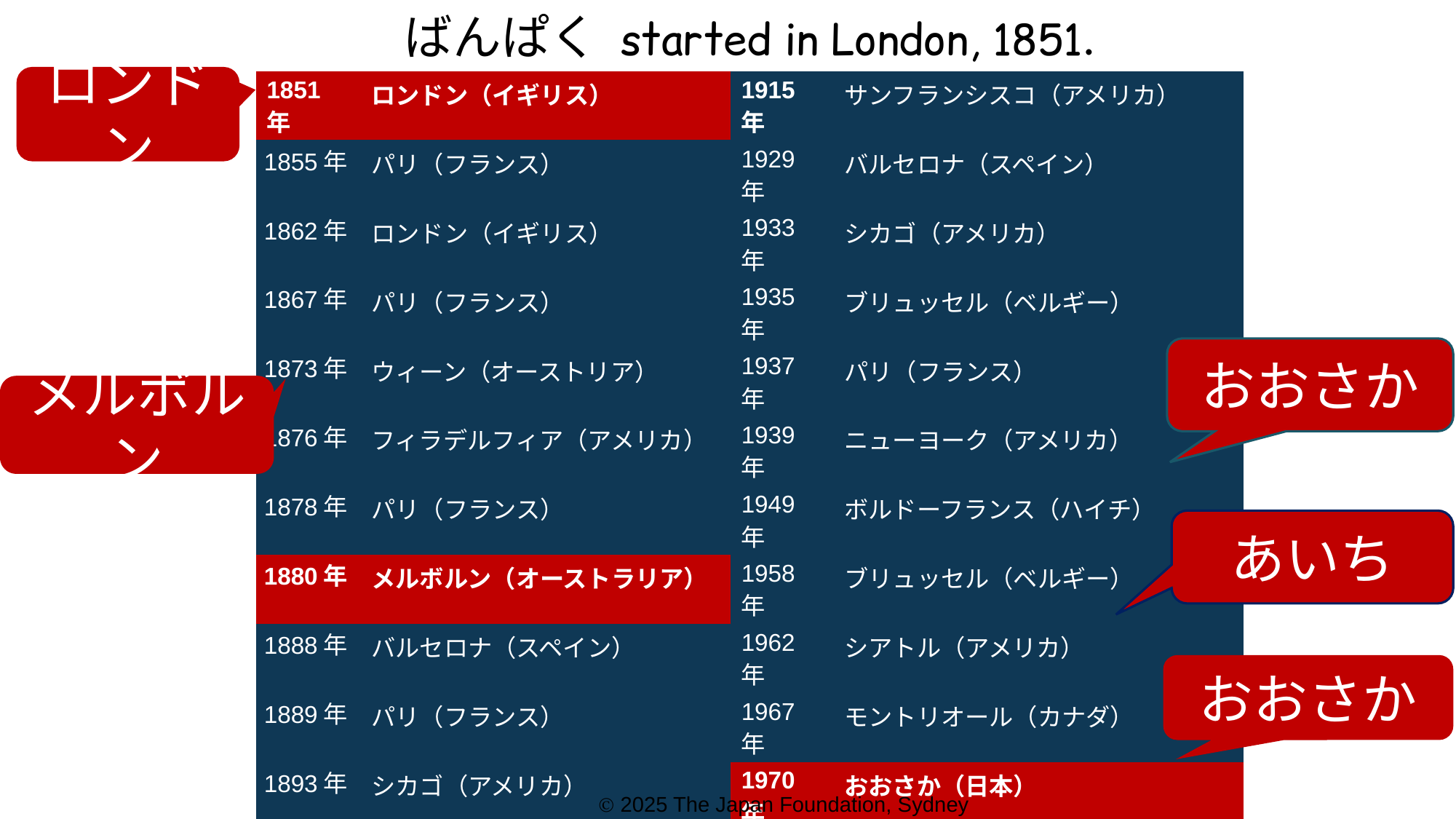

ばんぱく started in London, 1851.
ロンドン
| 1851年 | ロンドン（イギリス） | 1915年 | サンフランシスコ（アメリカ） |
| --- | --- | --- | --- |
| 1855年 | パリ（フランス） | 1929年 | バルセロナ（スペイン） |
| 1862年 | ロンドン（イギリス） | 1933年 | シカゴ（アメリカ） |
| 1867年 | パリ（フランス） | 1935年 | ブリュッセル（ベルギー） |
| 1873年 | ウィーン（オーストリア） | 1937年 | パリ（フランス） |
| 1876年 | フィラデルフィア（アメリカ） | 1939年 | ニューヨーク（アメリカ） |
| 1878年 | パリ（フランス） | 1949年 | ボルドーフランス（ハイチ） |
| 1880年 | メルボルン（オーストラリア） | 1958年 | ブリュッセル（ベルギー） |
| 1888年 | バルセロナ（スペイン） | 1962年 | シアトル（アメリカ） |
| 1889年 | パリ（フランス） | 1967年 | モントリオール（カナダ） |
| 1893年 | シカゴ（アメリカ） | 1970年 | おおさか（日本） |
| 1897年 | ブリュッセル（ベルギー） | 1992年 | セビリア（スペイン） |
| 1900年 | パリ（フランス） | 2000年 | ハノーヴァー（ドイツ） |
| 1904年 | セントルイス（アメリカ） | 2005年 | あいち（日本） |
| 1905年 | リエージュ（ベルギー） | 2010年 | シャンハイ（中国） |
| 1906年 | ミラノ（イタリア） | 2015年 | ミラノ（イタリア） |
| 1910年 | ブリュッセル（ベルギー） | 2020年 | ドバイ（UAE) |
| 1913年 | ゲント（ベルギー） | 2025年 | おおさか（日本） |
おおさか
メルボルン
あいち
おおさか
Ⓒ 2025 The Japan Foundation, Sydney